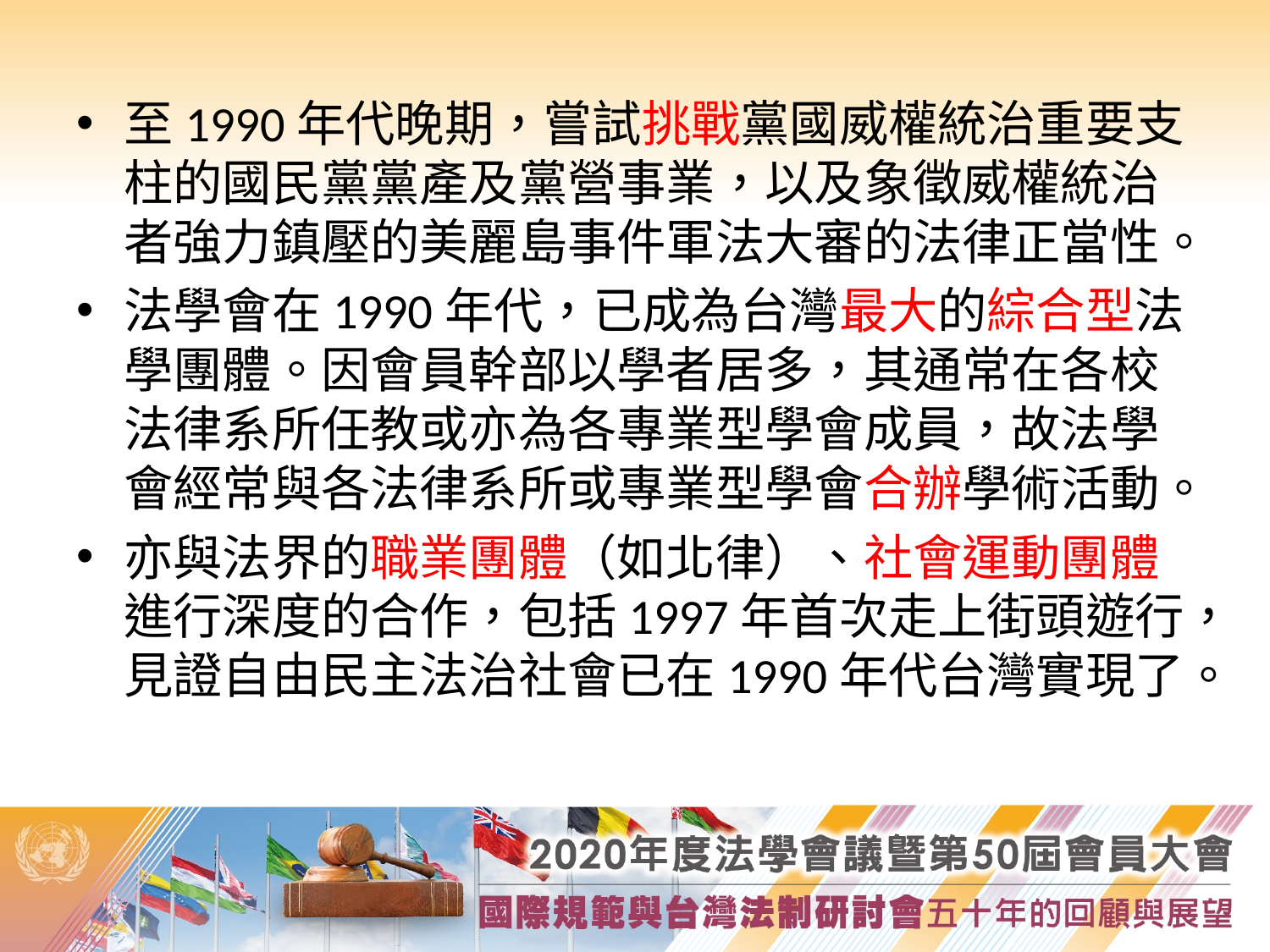

#
至1990年代晚期，嘗試挑戰黨國威權統治重要支柱的國民黨黨產及黨營事業，以及象徵威權統治者強力鎮壓的美麗島事件軍法大審的法律正當性。
法學會在1990年代，已成為台灣最大的綜合型法學團體。因會員幹部以學者居多，其通常在各校法律系所任教或亦為各專業型學會成員，故法學會經常與各法律系所或專業型學會合辦學術活動。
亦與法界的職業團體（如北律）、社會運動團體進行深度的合作，包括1997年首次走上街頭遊行，見證自由民主法治社會已在1990年代台灣實現了。